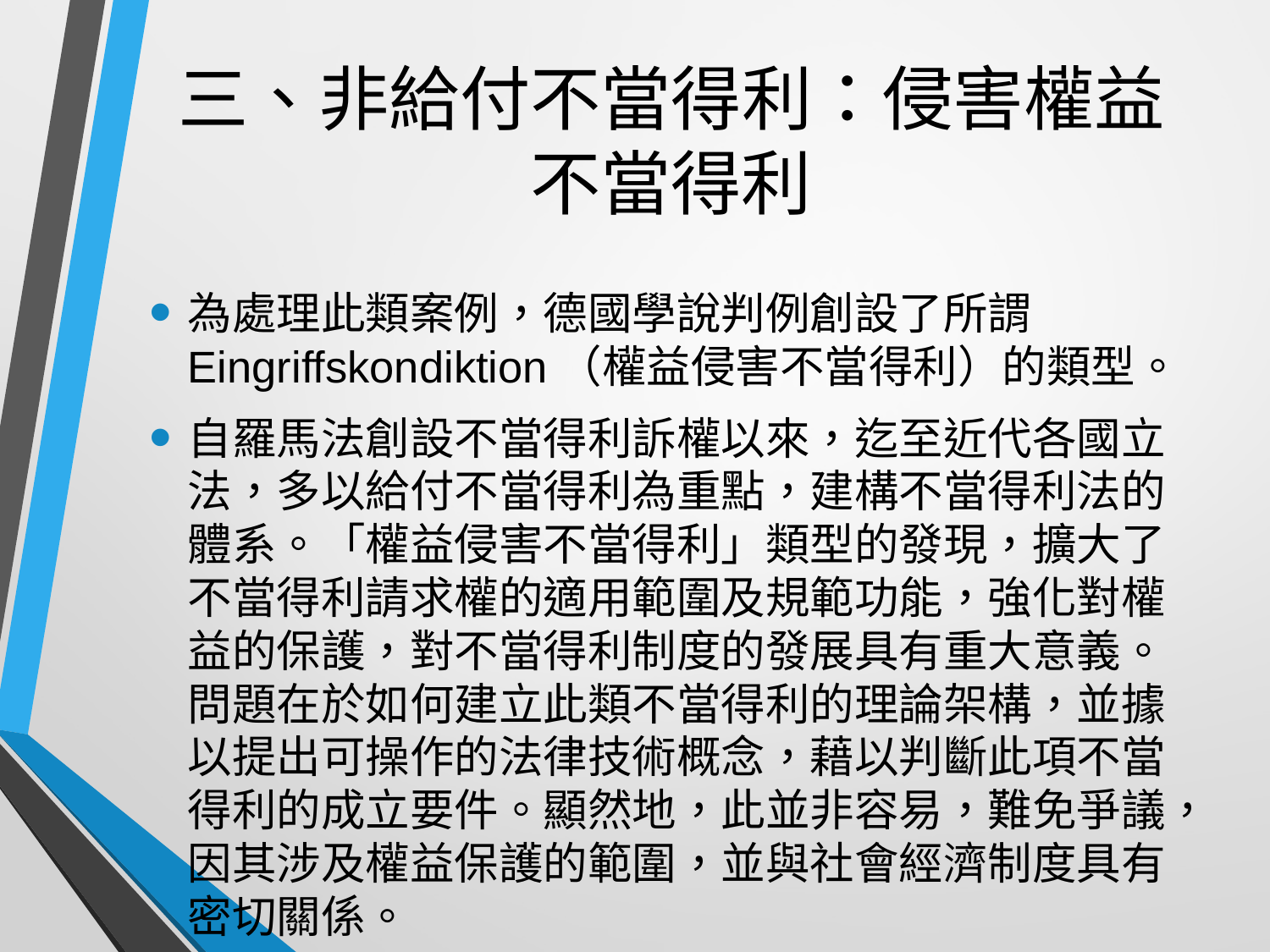

# 三、非給付不當得利：侵害權益不當得利
為處理此類案例，德國學說判例創設了所謂Eingriffskondiktion（權益侵害不當得利）的類型。
自羅馬法創設不當得利訴權以來，迄至近代各國立法，多以給付不當得利為重點，建構不當得利法的體系。「權益侵害不當得利」類型的發現，擴大了不當得利請求權的適用範圍及規範功能，強化對權益的保護，對不當得利制度的發展具有重大意義。問題在於如何建立此類不當得利的理論架構，並據以提出可操作的法律技術概念，藉以判斷此項不當得利的成立要件。顯然地，此並非容易，難免爭議，因其涉及權益保護的範圍，並與社會經濟制度具有密切關係。